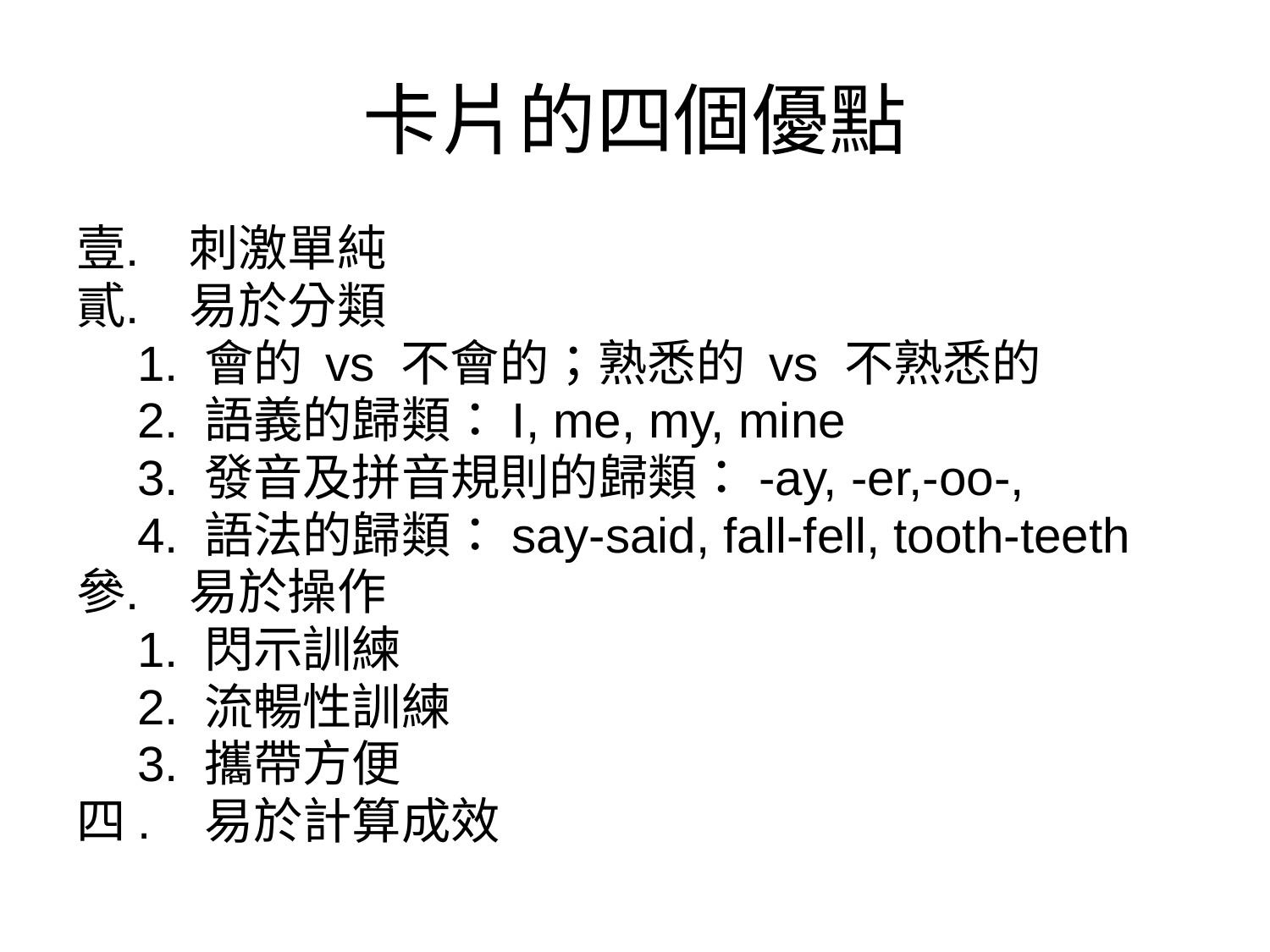

# 卡片的四個優點
刺激單純
易於分類
　1. 會的 vs 不會的；熟悉的 vs 不熟悉的
　2. 語義的歸類：I, me, my, mine
　3. 發音及拼音規則的歸類：-ay, -er,-oo-,
　4. 語法的歸類：say-said, fall-fell, tooth-teeth
易於操作
　1. 閃示訓練
　2. 流暢性訓練
　3. 攜帶方便
四.   易於計算成效